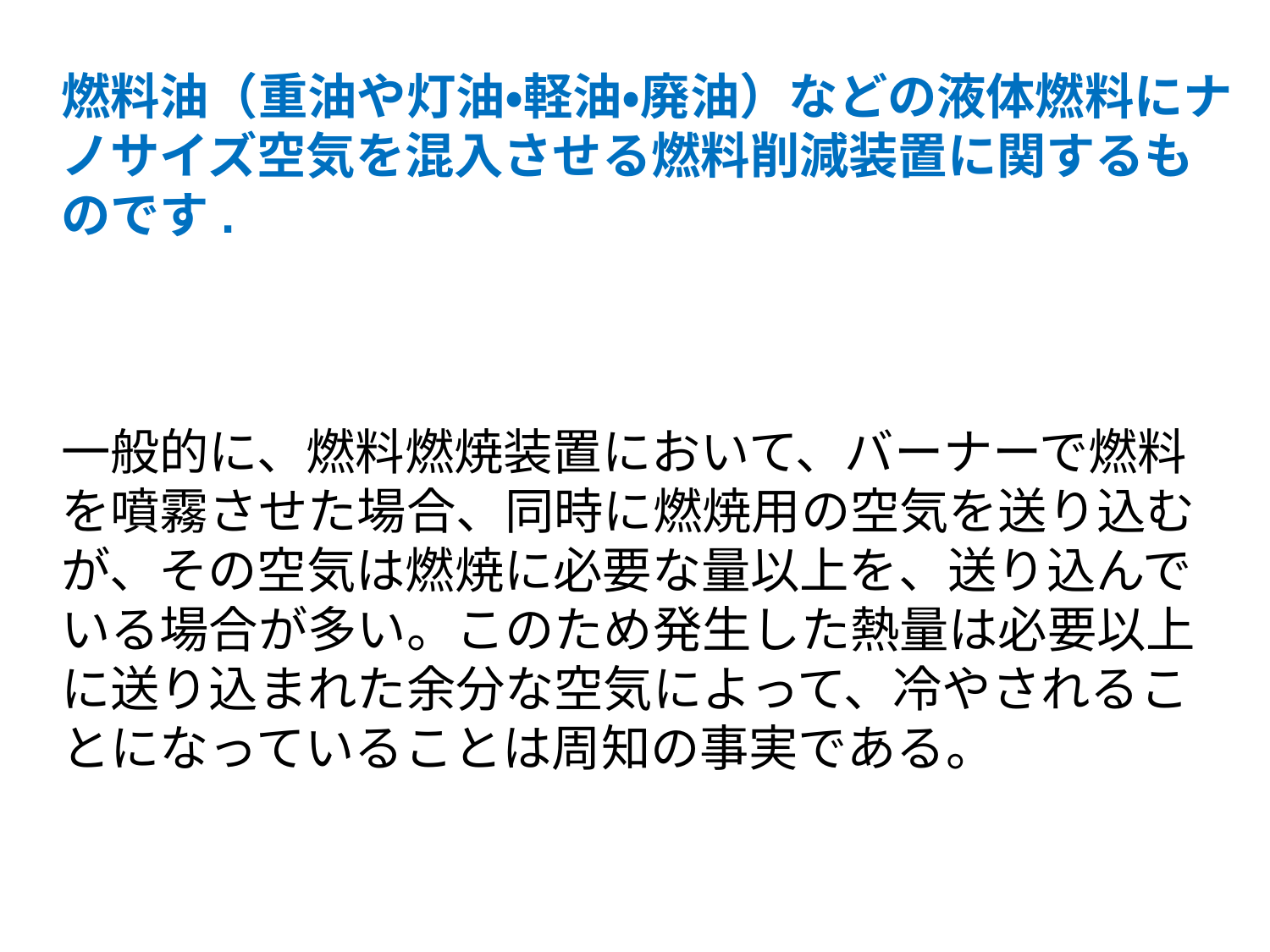

燃料油（重油や灯油・軽油・廃油）などの液体燃料にナノサイズ空気を混入させる燃料削減装置に関するものです.

一般的に、燃料燃焼装置において、バーナーで燃料を噴霧させた場合、同時に燃焼用の空気を送り込むが、その空気は燃焼に必要な量以上を、送り込んでいる場合が多い。このため発生した熱量は必要以上に送り込まれた余分な空気によって、冷やされることになっていることは周知の事実である。